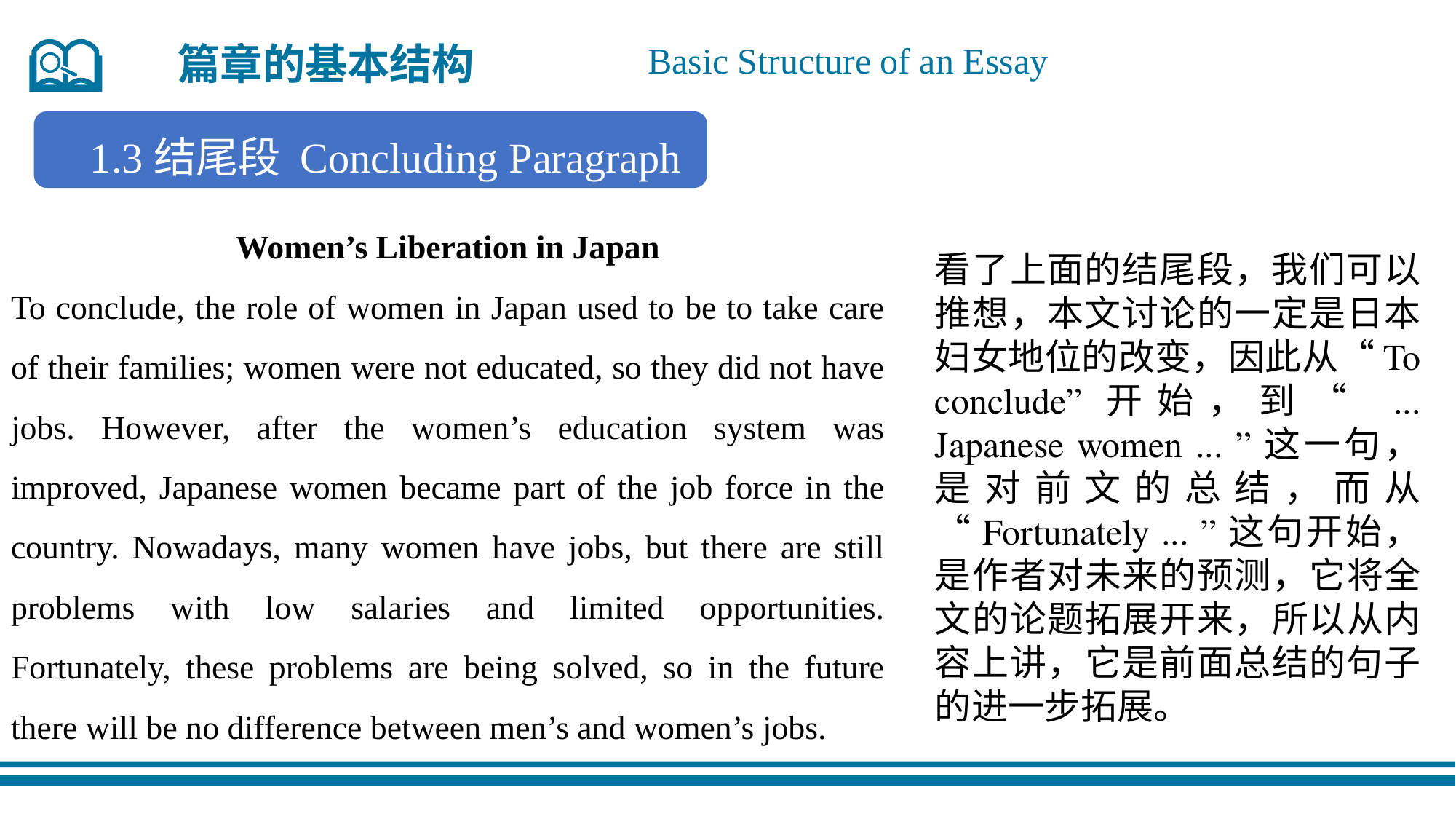

篇章的基本结构
Basic Structure of an Essay
1.3结尾段 Concluding Paragraph

Women’s Liberation in Japan
To conclude, the role of women in Japan used to be to take care of their families; women were not educated, so they did not have jobs. However, after the women’s education system was improved, Japanese women became part of the job force in the country. Nowadays, many women have jobs, but there are still problems with low salaries and limited opportunities. Fortunately, these problems are being solved, so in the future there will be no difference between men’s and women’s jobs.
看了上面的结尾段，我们可以推想，本文讨论的一定是日本妇女地位的改变，因此从“To conclude”开始，到“ ... Japanese women ... ”这一句，是对前文的总结，而从 “Fortunately ... ”这句开始，是作者对未来的预测，它将全文的论题拓展开来，所以从内 容上讲，它是前面总结的句子的进一步拓展。